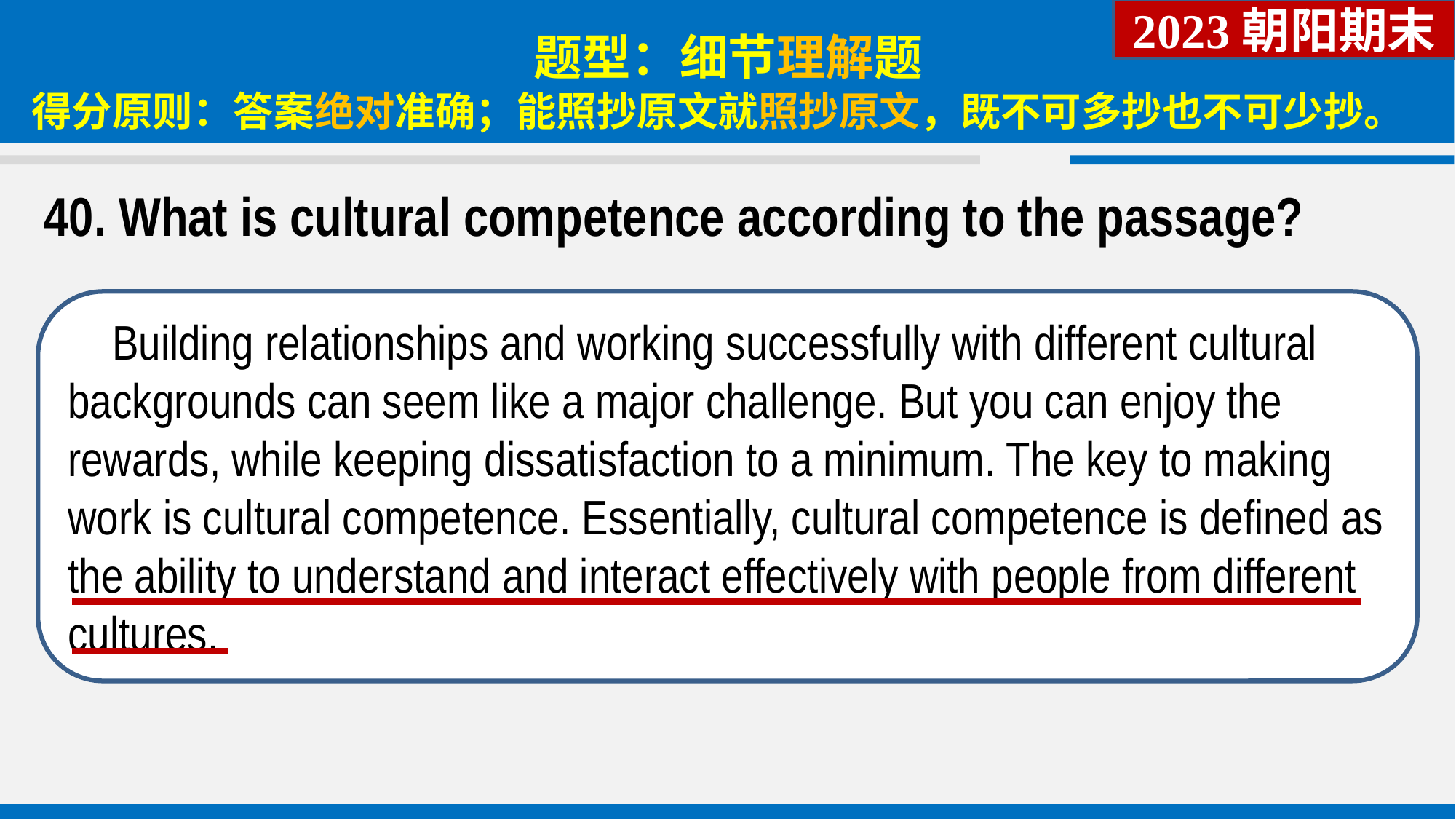

2023朝阳期末
题型：细节理解题
得分原则：答案绝对准确；能照抄原文就照抄原文，既不可多抄也不可少抄。
40. What is cultural competence according to the passage?
    Building relationships and working successfully with different cultural backgrounds can seem like a major challenge. But you can enjoy the rewards, while keeping dissatisfaction to a minimum. The key to making work is cultural competence. Essentially, cultural competence is defined as the ability to understand and interact effectively with people from different cultures.